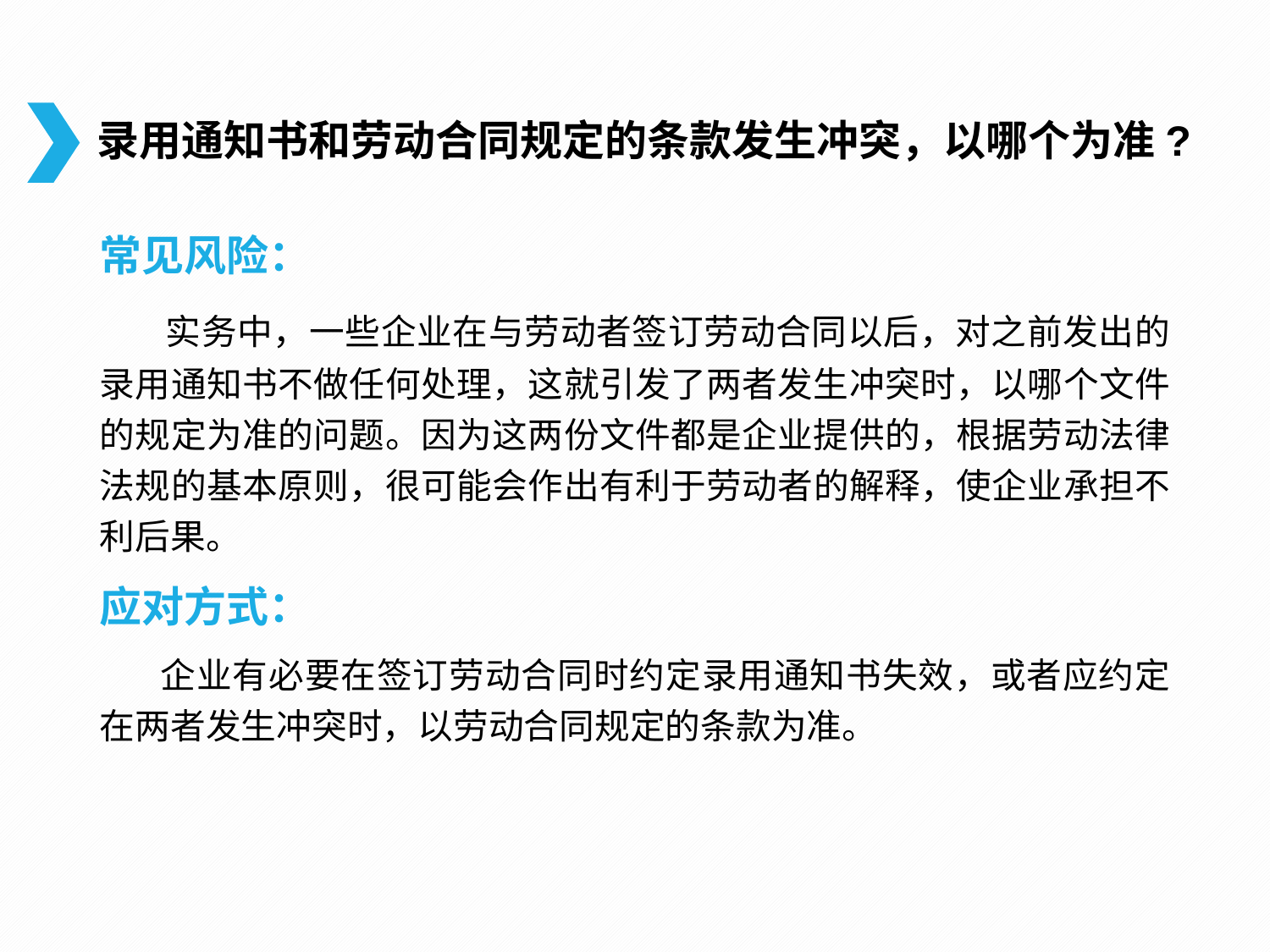

# 录用通知书和劳动合同规定的条款发生冲突，以哪个为准?
常见风险：
      实务中，一些企业在与劳动者签订劳动合同以后，对之前发出的录用通知书不做任何处理，这就引发了两者发生冲突时，以哪个文件的规定为准的问题。因为这两份文件都是企业提供的，根据劳动法律法规的基本原则，很可能会作出有利于劳动者的解释，使企业承担不利后果。
应对方式：
      企业有必要在签订劳动合同时约定录用通知书失效，或者应约定在两者发生冲突时，以劳动合同规定的条款为准。
23